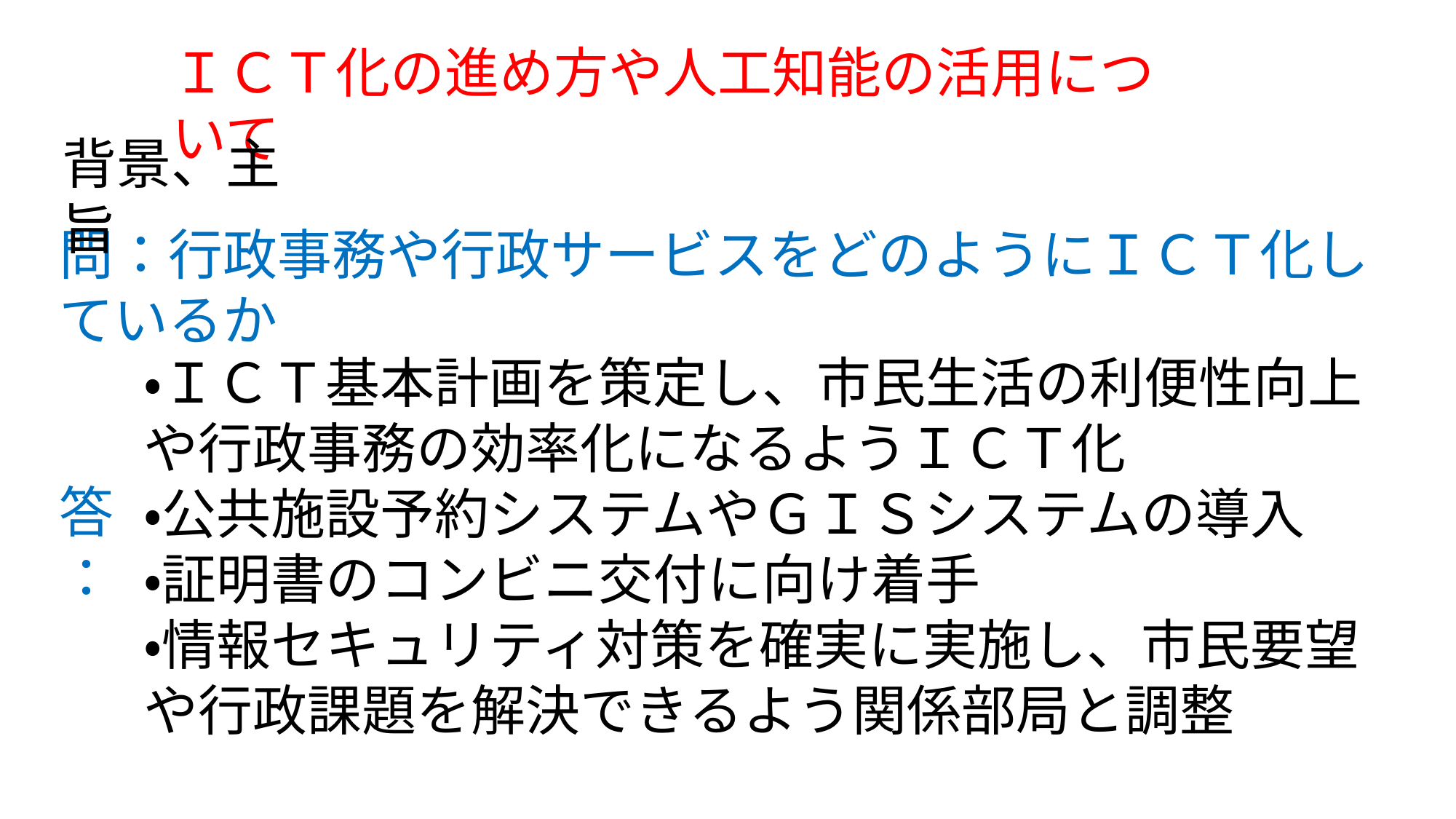

ＩＣＴ化の進め方や人工知能の活用について
背景、主旨
問：行政事務や行政サービスをどのようにＩＣＴ化しているか
・ＩＣＴ基本計画を策定し、市民生活の利便性向上や行政事務の効率化になるようＩＣＴ化
・公共施設予約システムやＧＩＳシステムの導入
・証明書のコンビニ交付に向け着手
・情報セキュリティ対策を確実に実施し、市民要望や行政課題を解決できるよう関係部局と調整
答：